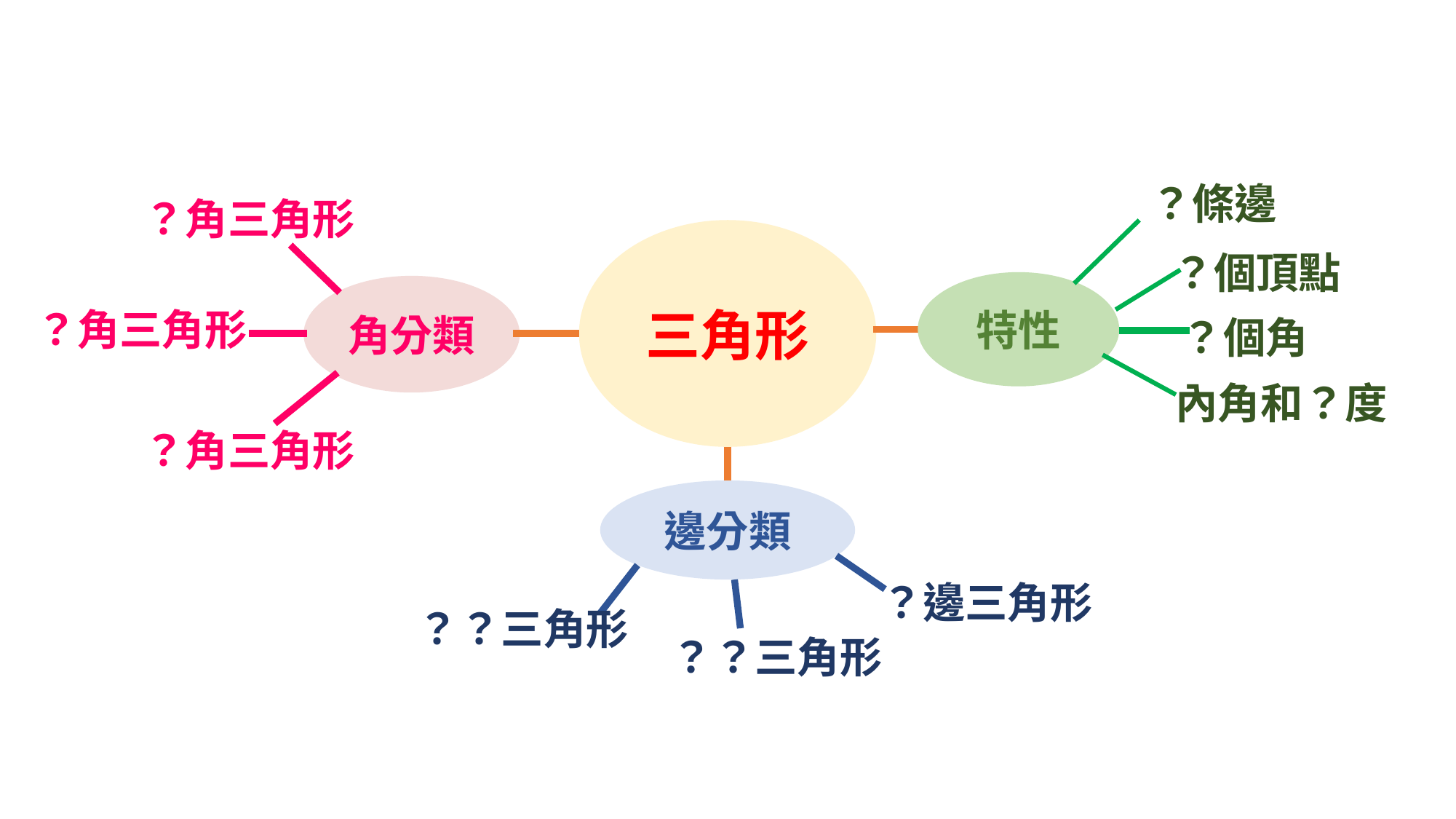

？條邊
？角三角形
三角形
？個頂點
特性
角分類
？角三角形
？個角
內角和？度
？角三角形
邊分類
？邊三角形
？？三角形
？？三角形